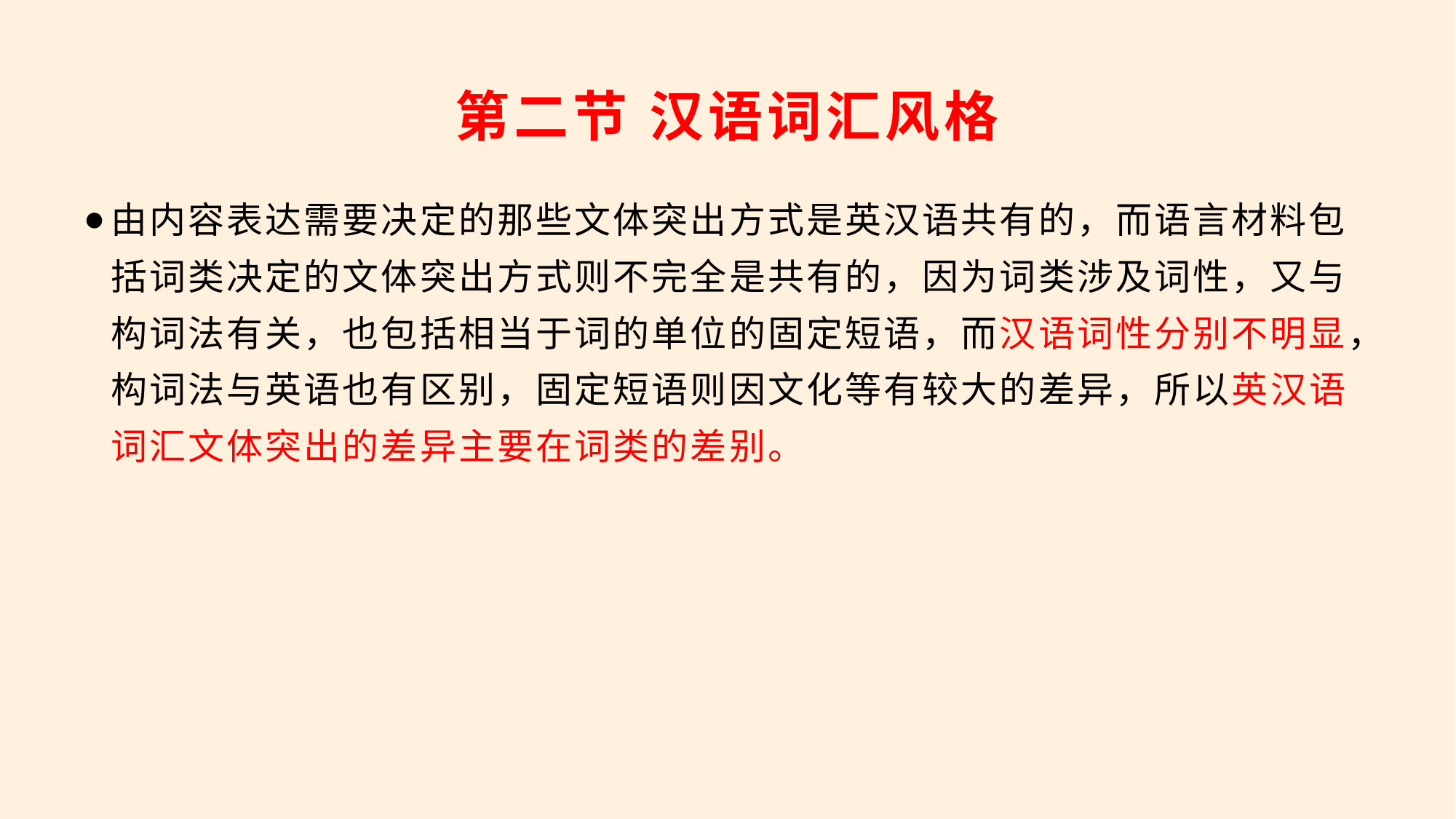

# 第二节 汉语词汇风格
由内容表达需要决定的那些文体突出方式是英汉语共有的，而语言材料包括词类决定的文体突出方式则不完全是共有的，因为词类涉及词性，又与构词法有关，也包括相当于词的单位的固定短语，而汉语词性分别不明显，构词法与英语也有区别，固定短语则因文化等有较大的差异，所以英汉语词汇文体突出的差异主要在词类的差别。